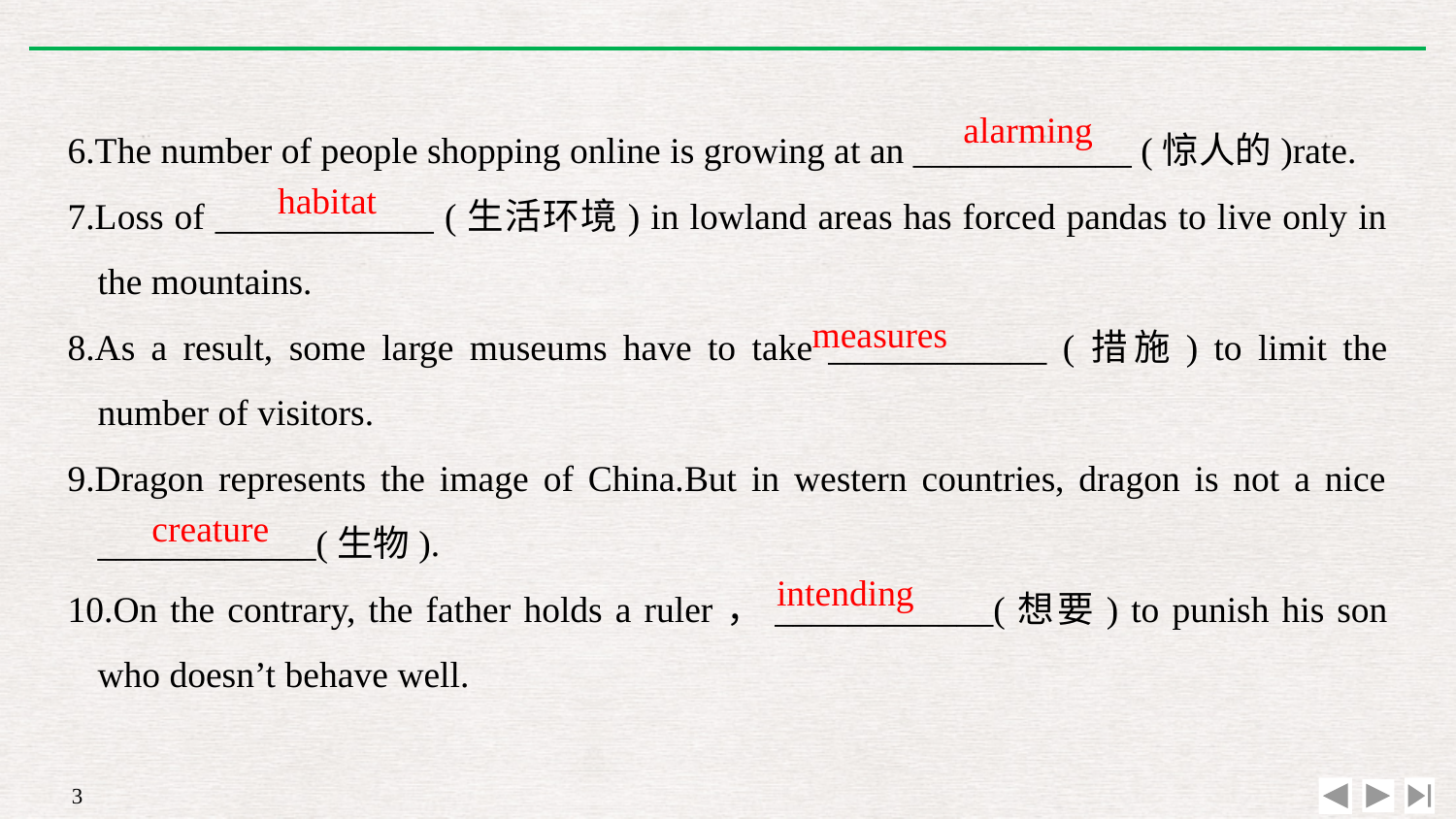

6.The number of people shopping online is growing at an ____________ (惊人的)rate.
7.Loss of ____________ (生活环境) in lowland areas has forced pandas to live only in the mountains.
8.As a result, some large museums have to take ____________ (措施) to limit the number of visitors.
9.Dragon represents the image of China.But in western countries, dragon is not a nice ____________(生物).
10.On the contrary, the father holds a ruler，____________(想要) to punish his son who doesn’t behave well.
alarming
habitat
measures
creature
intending